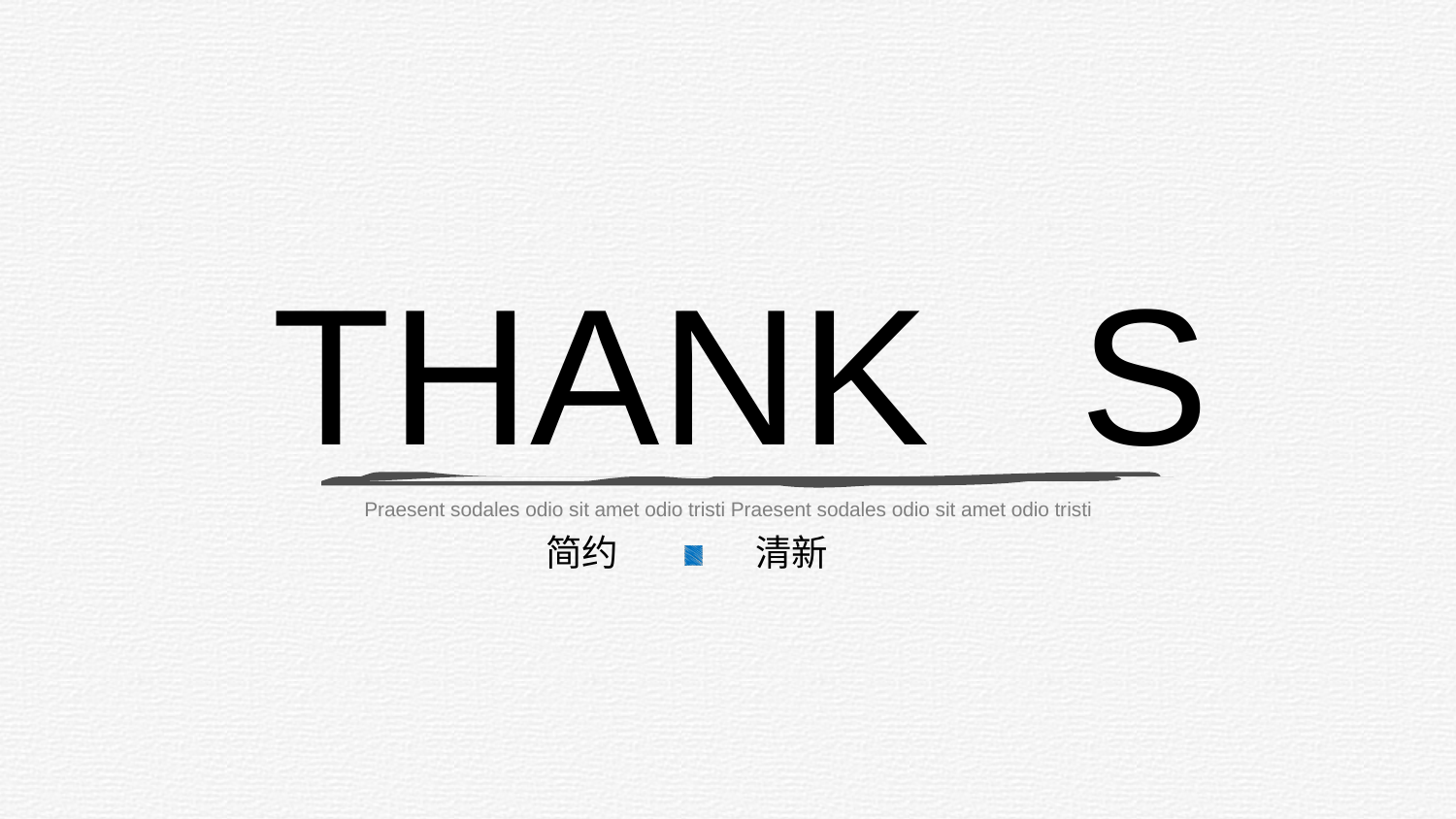

THANK
S

Praesent sodales odio sit amet odio tristi Praesent sodales odio sit amet odio tristi
简约
清新